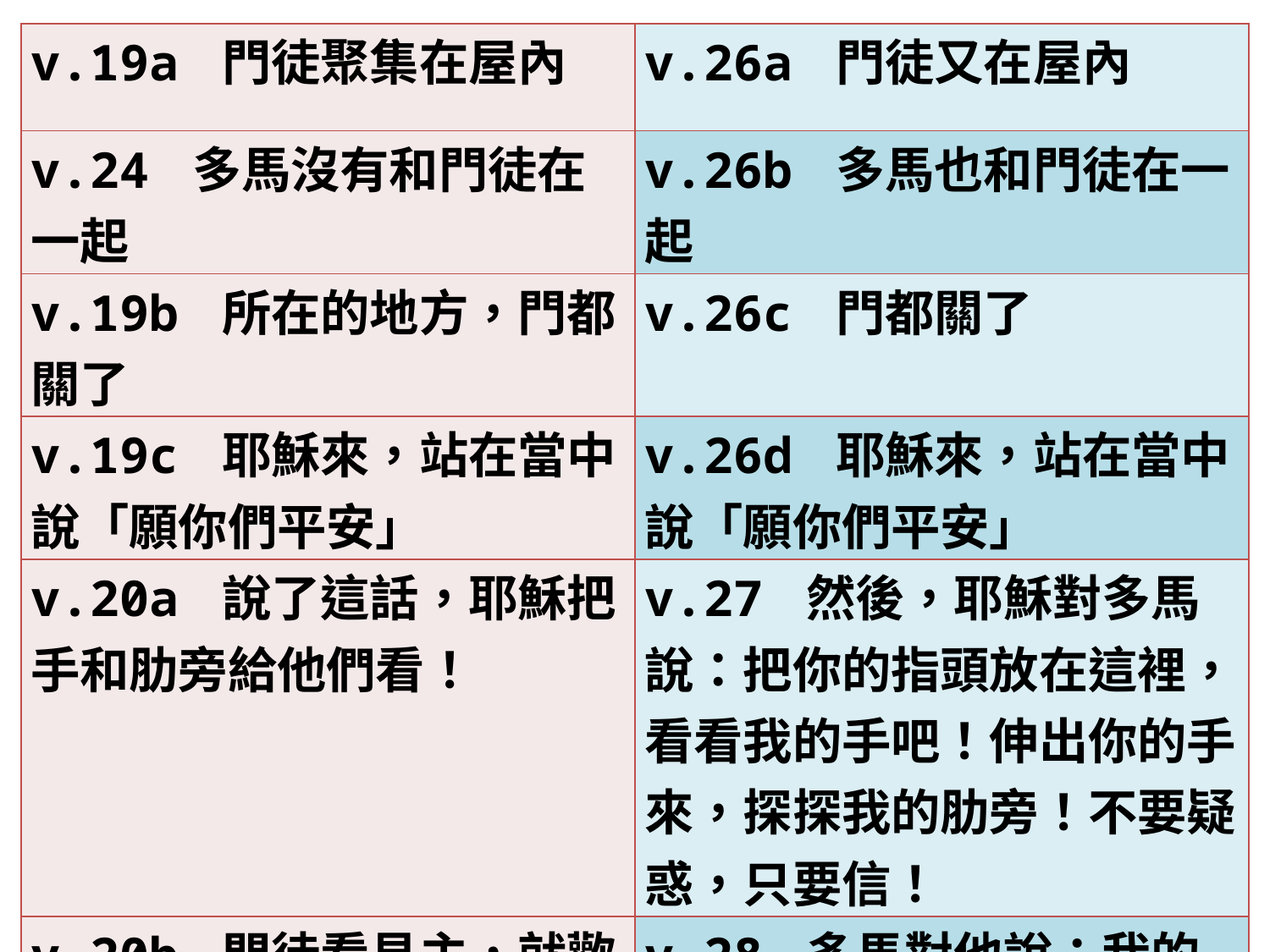

| v.19a 門徒聚集在屋內 | v.26a 門徒又在屋內 |
| --- | --- |
| v.24 多馬沒有和門徒在一起 | v.26b 多馬也和門徒在一起 |
| v.19b 所在的地方，門都關了 | v.26c 門都關了 |
| v.19c 耶穌來，站在當中說「願你們平安」 | v.26d 耶穌來，站在當中說「願你們平安」 |
| v.20a 說了這話，耶穌把手和肋旁給他們看！ | v.27 然後，耶穌對多馬說：把你的指頭放在這裡，看看我的手吧！伸出你的手來，探探我的肋旁！不要疑惑，只要信！ |
| v.20b 門徒看見主，就歡喜了。 | v.28 多馬對他說：我的主！我的神！ |